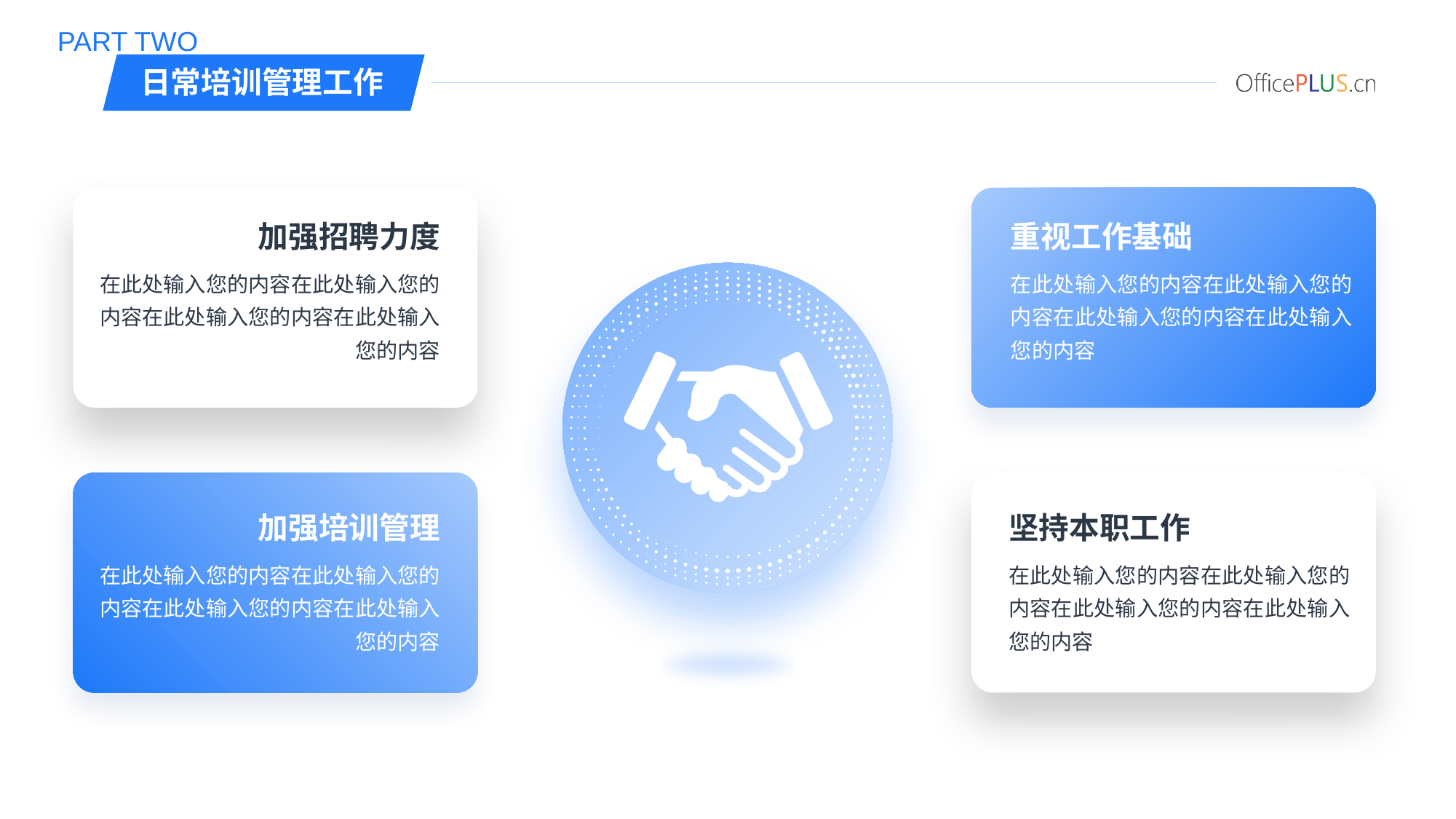

PART TWO
日常培训管理工作

加强招聘力度
重视工作基础

在此处输入您的内容在此处输入您的内容在此处输入您的内容在此处输入您的内容
在此处输入您的内容在此处输入您的内容在此处输入您的内容在此处输入您的内容

加强培训管理
坚持本职工作
在此处输入您的内容在此处输入您的内容在此处输入您的内容在此处输入您的内容
在此处输入您的内容在此处输入您的内容在此处输入您的内容在此处输入您的内容